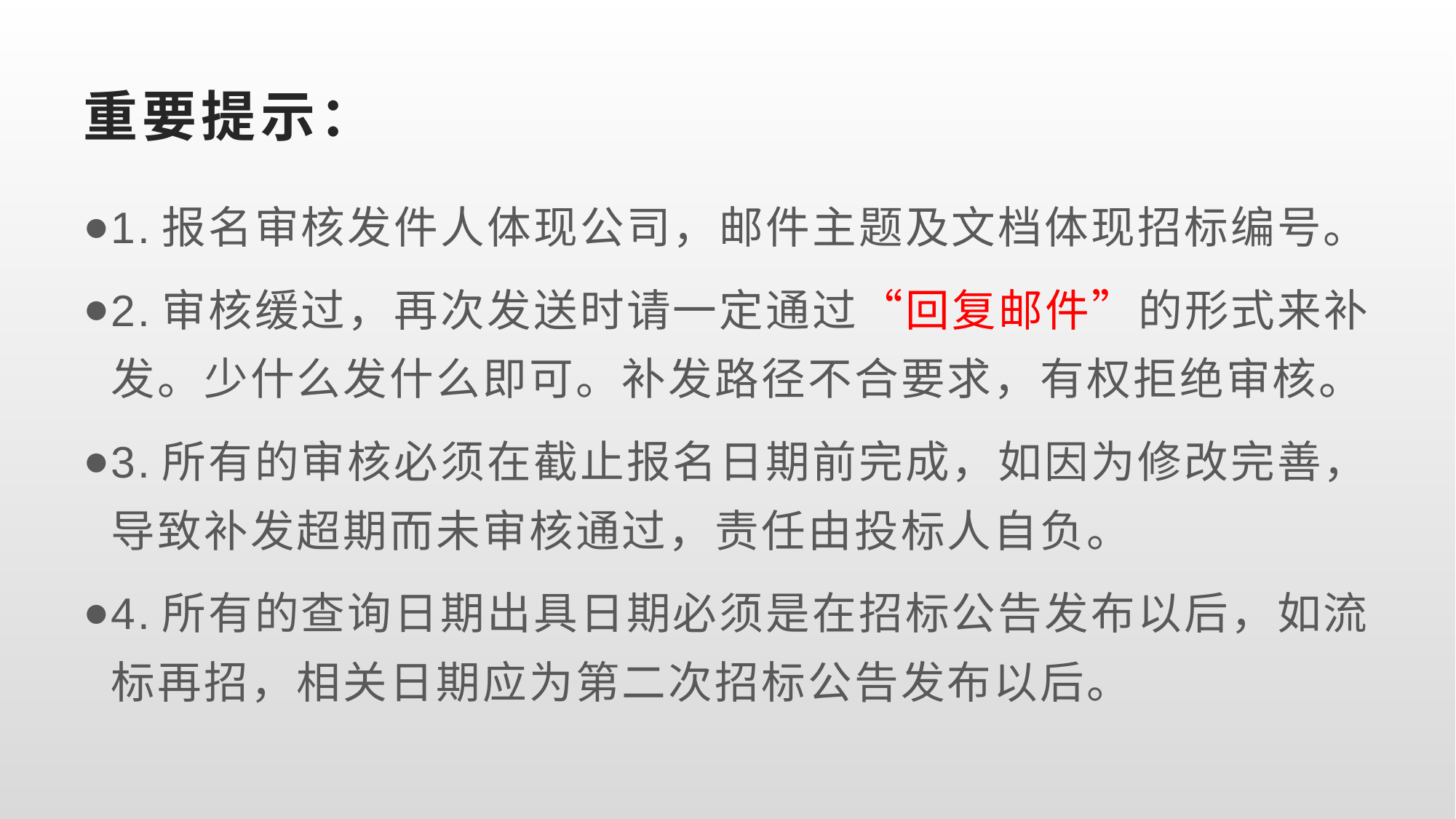

# 重要提示：
1.报名审核发件人体现公司，邮件主题及文档体现招标编号。
2.审核缓过，再次发送时请一定通过“回复邮件”的形式来补发。少什么发什么即可。补发路径不合要求，有权拒绝审核。
3.所有的审核必须在截止报名日期前完成，如因为修改完善，导致补发超期而未审核通过，责任由投标人自负。
4.所有的查询日期出具日期必须是在招标公告发布以后，如流标再招，相关日期应为第二次招标公告发布以后。